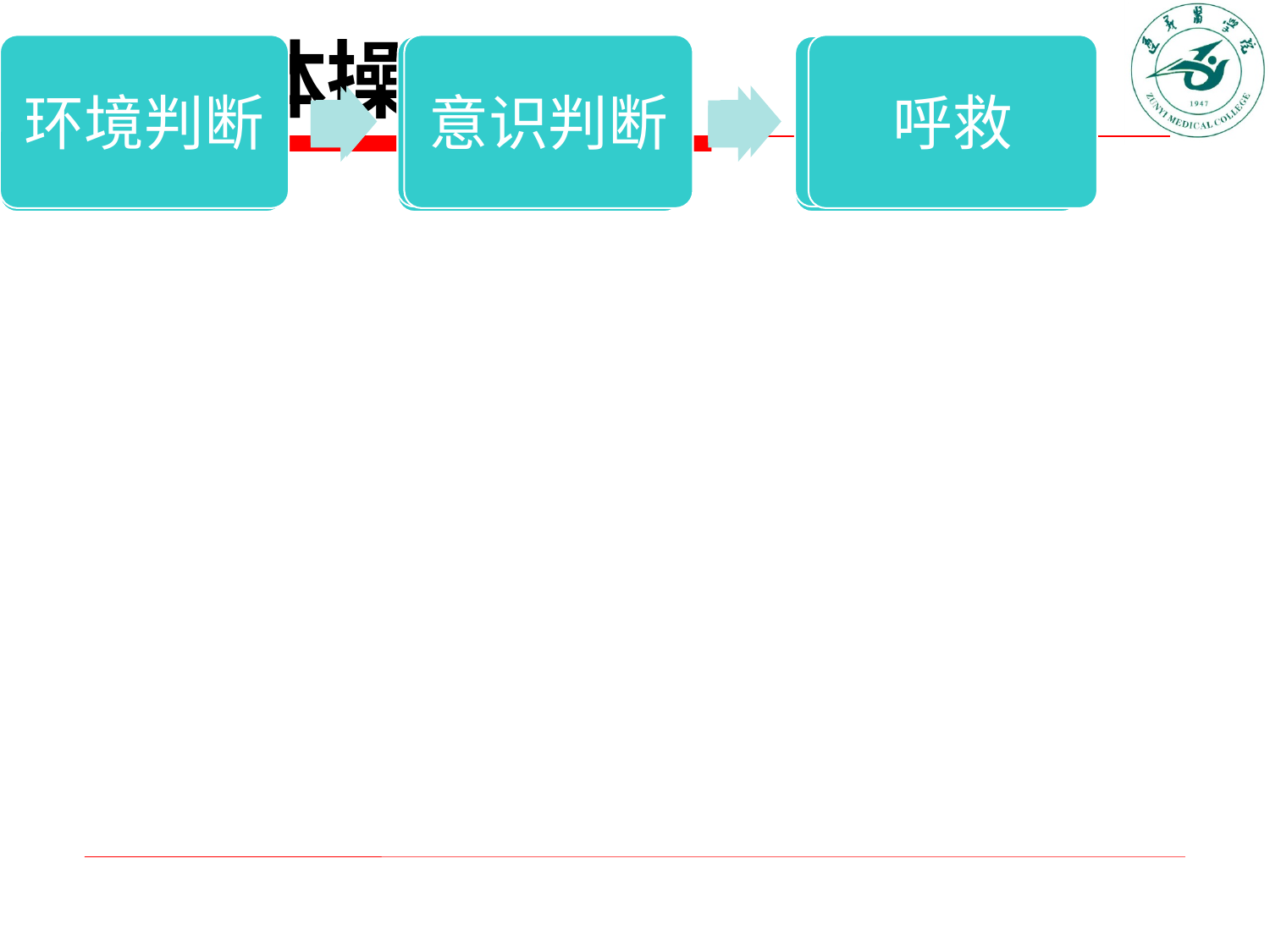

# 具体操作流程
环境判断
意识判断
呼救

大动脉搏动、呼吸判断
胸外按压
开放气道

环境判断
意识判断
呼救

10